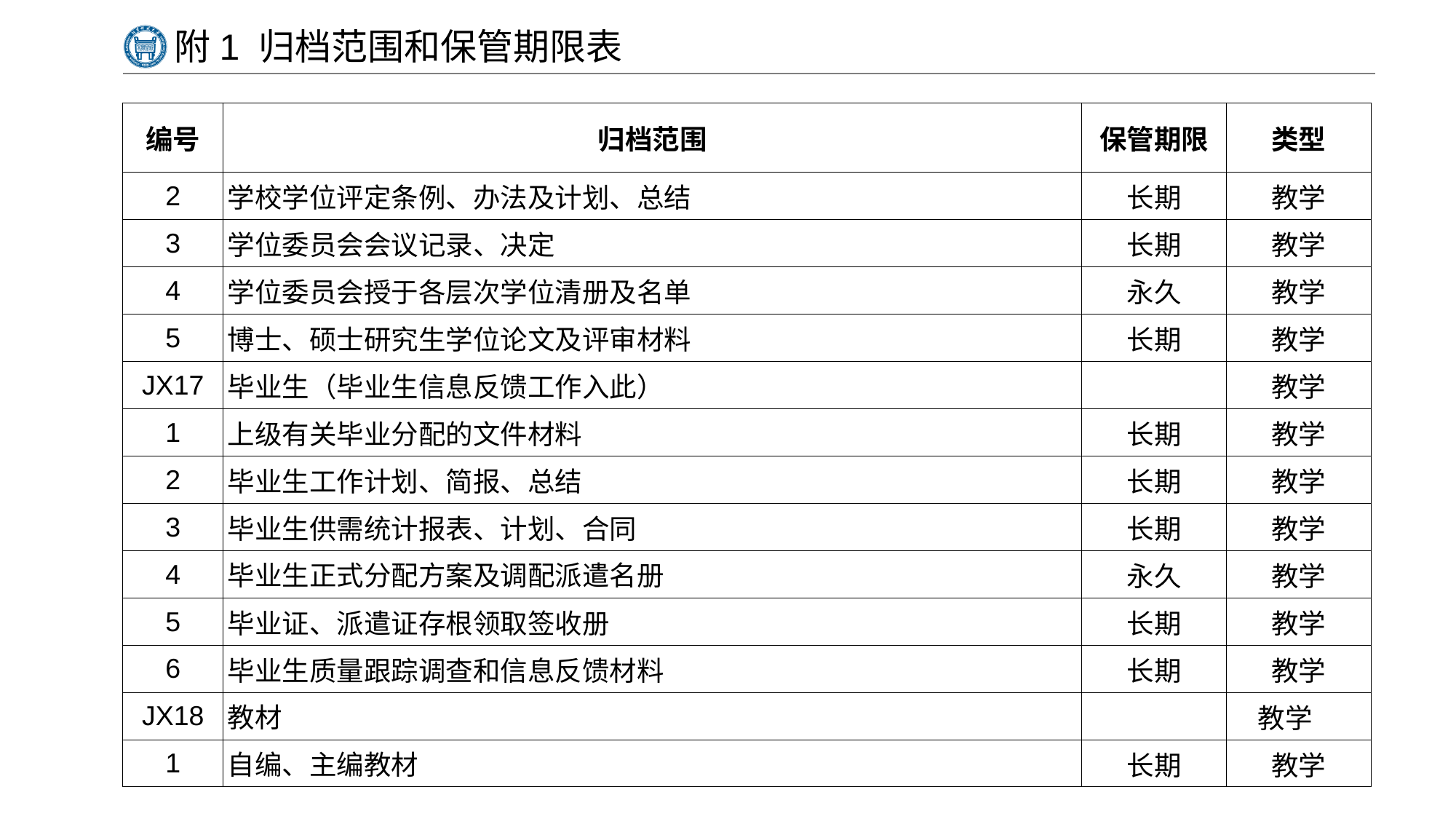

# 附1 归档范围和保管期限表
| 编号 | 归档范围 | 保管期限 | 类型 |
| --- | --- | --- | --- |
| 2 | 学校学位评定条例、办法及计划、总结 | 长期 | 教学 |
| 3 | 学位委员会会议记录、决定 | 长期 | 教学 |
| 4 | 学位委员会授于各层次学位清册及名单 | 永久 | 教学 |
| 5 | 博士、硕士研究生学位论文及评审材料 | 长期 | 教学 |
| JX17 | 毕业生（毕业生信息反馈工作入此） |  | 教学 |
| 1 | 上级有关毕业分配的文件材料 | 长期 | 教学 |
| 2 | 毕业生工作计划、简报、总结 | 长期 | 教学 |
| 3 | 毕业生供需统计报表、计划、合同 | 长期 | 教学 |
| 4 | 毕业生正式分配方案及调配派遣名册 | 永久 | 教学 |
| 5 | 毕业证、派遣证存根领取签收册 | 长期 | 教学 |
| 6 | 毕业生质量跟踪调查和信息反馈材料 | 长期 | 教学 |
| JX18 | 教材 |  | 教学 |
| 1 | 自编、主编教材 | 长期 | 教学 |